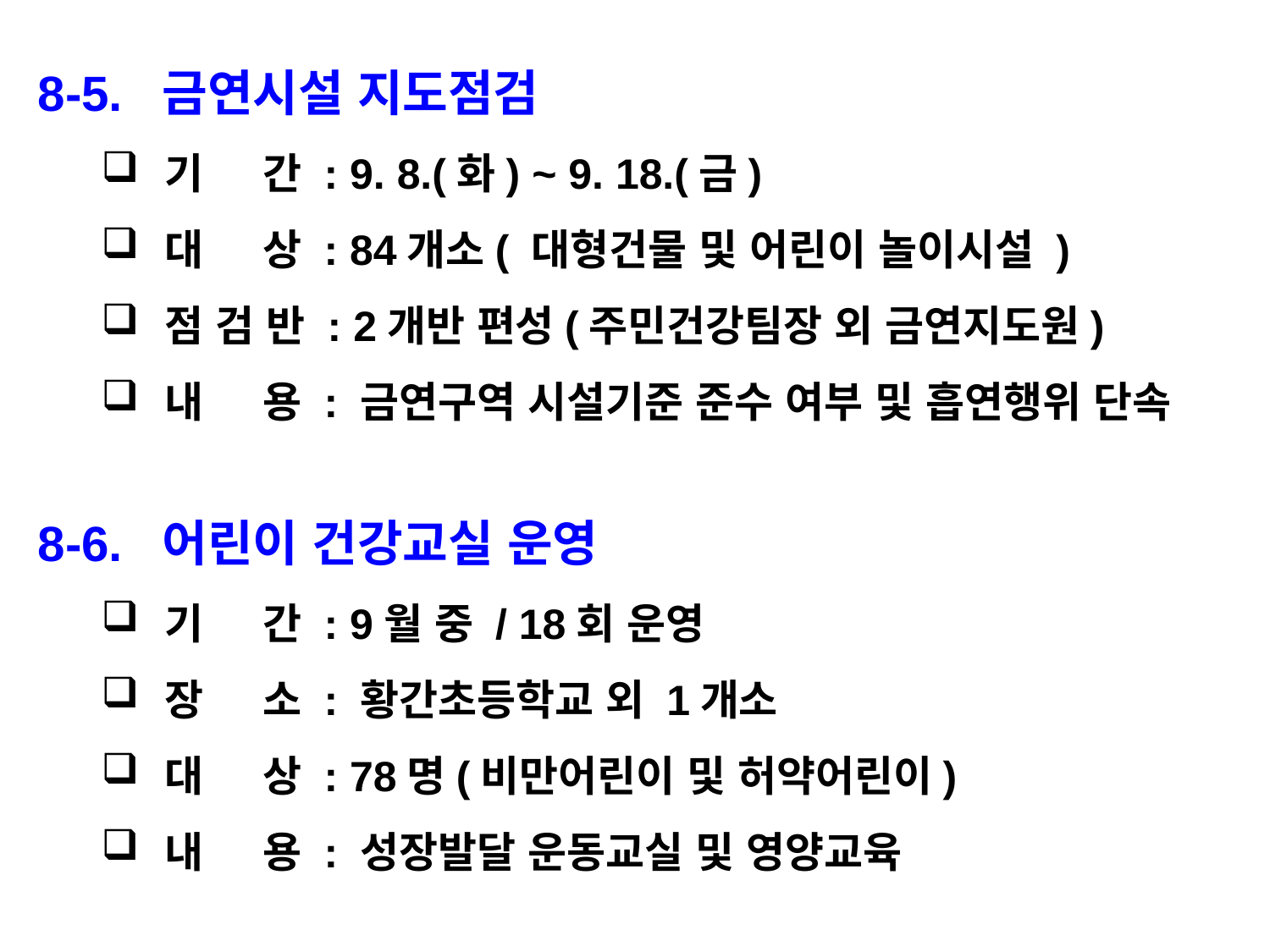

8-5.  금연시설 지도점검
기     간 : 9. 8.(화) ~ 9. 18.(금)
대     상 : 84개소( 대형건물 및 어린이 놀이시설 )
점 검 반 : 2개반 편성(주민건강팀장 외 금연지도원)
내     용 : 금연구역 시설기준 준수 여부 및 흡연행위 단속
8-6.  어린이 건강교실 운영
기     간 : 9월 중 / 18회 운영
장     소 : 황간초등학교 외 1개소
대     상 : 78명(비만어린이 및 허약어린이)
내     용 : 성장발달 운동교실 및 영양교육